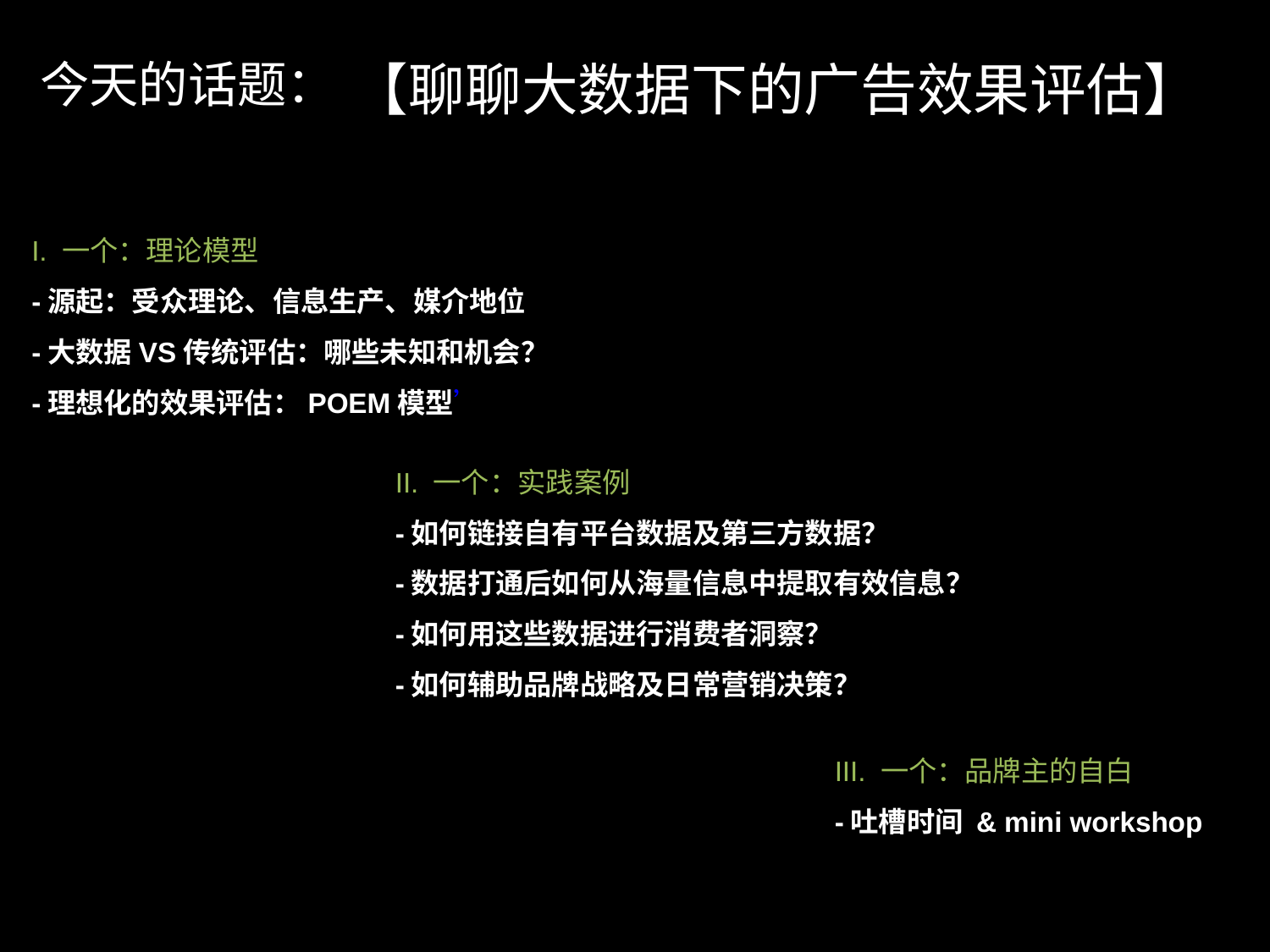

# 今天的话题：
【聊聊大数据下的广告效果评估】

I. 一个：理论模型
-源起：受众理论、信息生产、媒介地位
-大数据VS传统评估：哪些未知和机会？
-理想化的效果评估：POEM模型’

II. 一个：实践案例
-如何链接自有平台数据及第三方数据？
-数据打通后如何从海量信息中提取有效信息？
-如何用这些数据进行消费者洞察？
-如何辅助品牌战略及日常营销决策？

III. 一个：品牌主的自白
-吐槽时间 & mini workshop